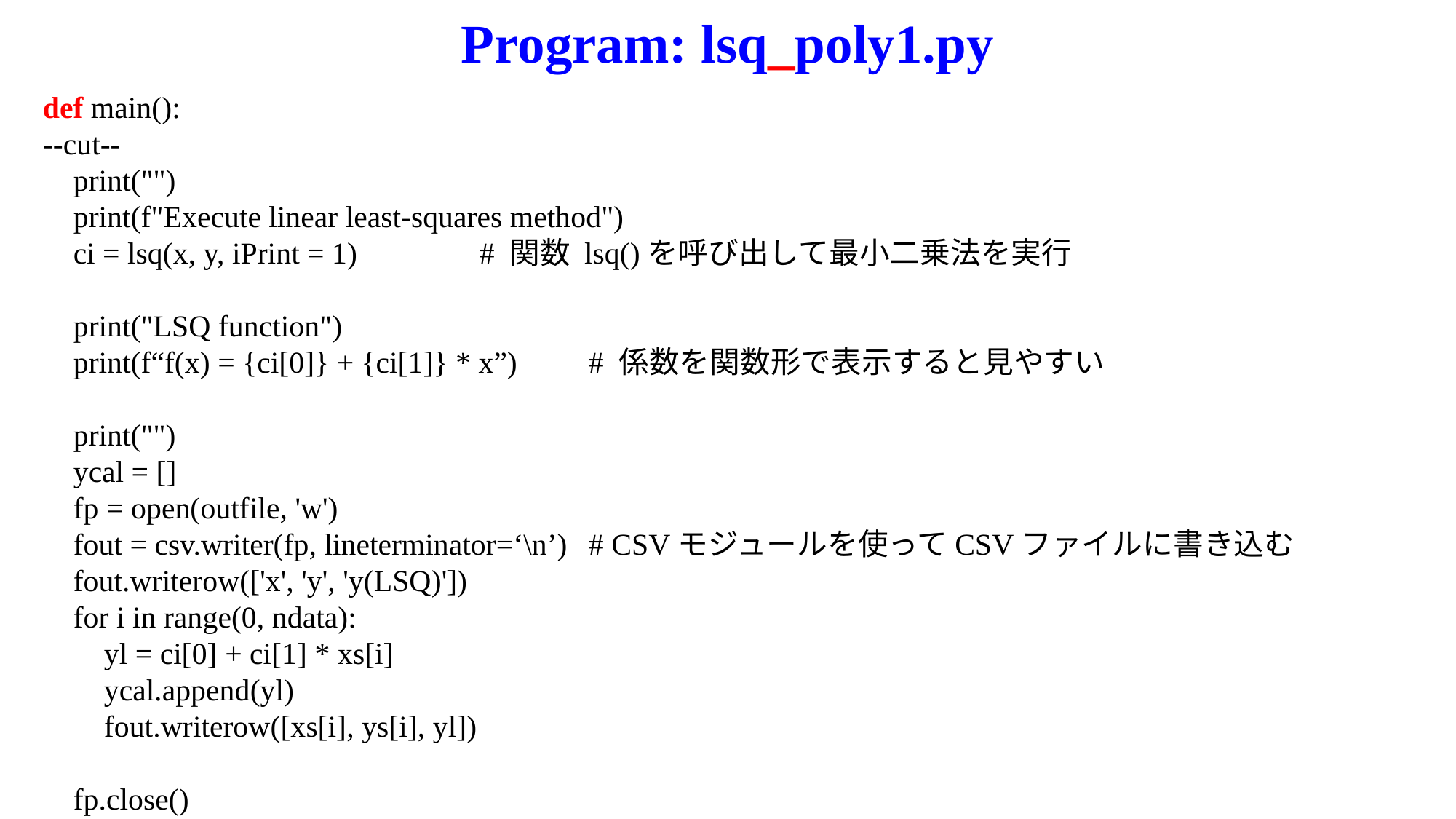

Program: lsq_poly1.py
def main():
--cut--
    print("")
    print(f"Execute linear least-squares method")
    ci = lsq(x, y, iPrint = 1)		# 関数 lsq()を呼び出して最小二乗法を実行

    print("LSQ function")
    print(f“f(x) = {ci[0]} + {ci[1]} * x”) 	# 係数を関数形で表示すると見やすい

    print("")
    ycal = []
    fp = open(outfile, 'w')
    fout = csv.writer(fp, lineterminator=‘\n’)	# CSVモジュールを使ってCSVファイルに書き込む
    fout.writerow(['x', 'y', 'y(LSQ)'])
    for i in range(0, ndata):
        yl = ci[0] + ci[1] * xs[i]
        ycal.append(yl)
        fout.writerow([xs[i], ys[i], yl])

    fp.close()